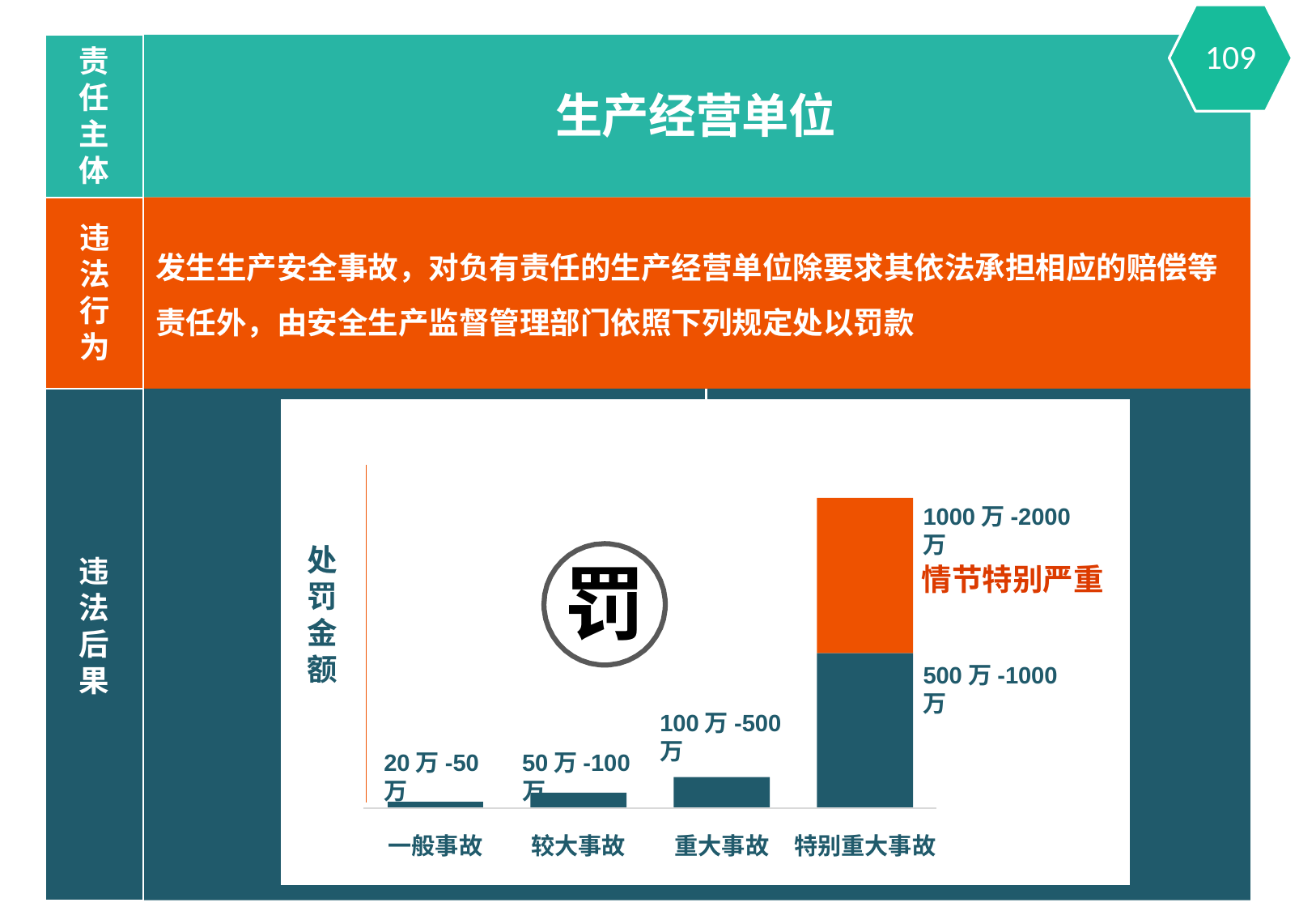

109
责 任 主 体
生产经营单位

违 法 行 为
发生生产安全事故，对负有责任的生产经营单位除要求其依法承担相应的赔偿等 责任外，由安全生产监督管理部门依照下列规定处以罚款

1000万-2000万
处 罚 金 额

违 法 后 果
罚
情节特别严重

500万-1000万
100万-500万
20万-50万
50万-100万

一般事故
较大事故
重大事故
特别重大事故